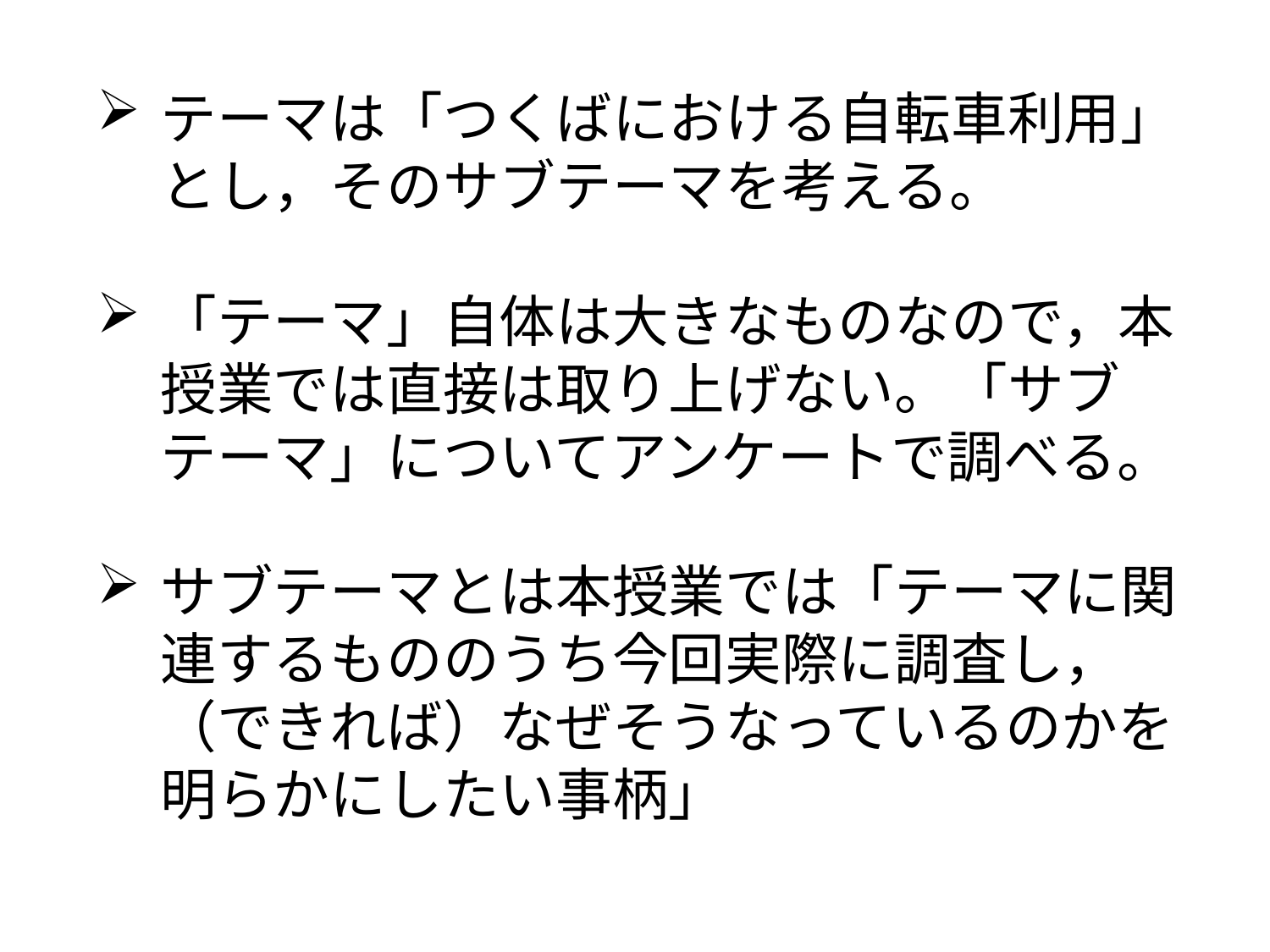

テーマは「つくばにおける自転車利用」とし，そのサブテーマを考える。

「テーマ」自体は大きなものなので，本授業では直接は取り上げない。「サブテーマ」についてアンケートで調べる。

サブテーマとは本授業では「テーマに関連するもののうち今回実際に調査し，（できれば）なぜそうなっているのかを明らかにしたい事柄」